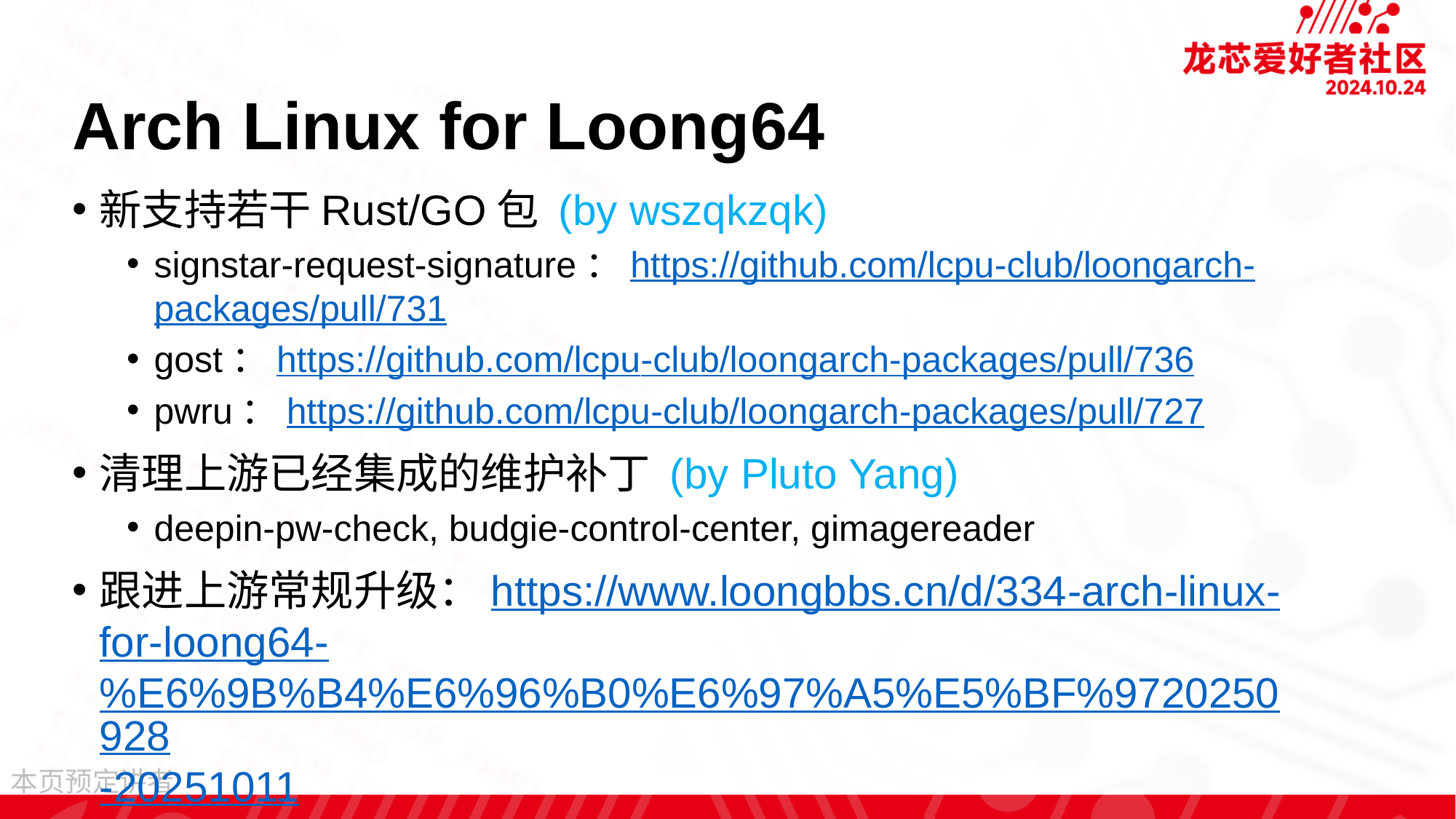

# Arch Linux for Loong64
新支持若干Rust/GO包 (by wszqkzqk)
signstar-request-signature：https://github.com/lcpu-club/loongarch-packages/pull/731
gost：https://github.com/lcpu-club/loongarch-packages/pull/736
pwru：https://github.com/lcpu-club/loongarch-packages/pull/727
清理上游已经集成的维护补丁 (by Pluto Yang)
deepin-pw-check, budgie-control-center, gimagereader
跟进上游常规升级：https://www.loongbbs.cn/d/334-arch-linux-for-loong64-%E6%9B%B4%E6%96%B0%E6%97%A5%E5%BF%9720250928-20251011